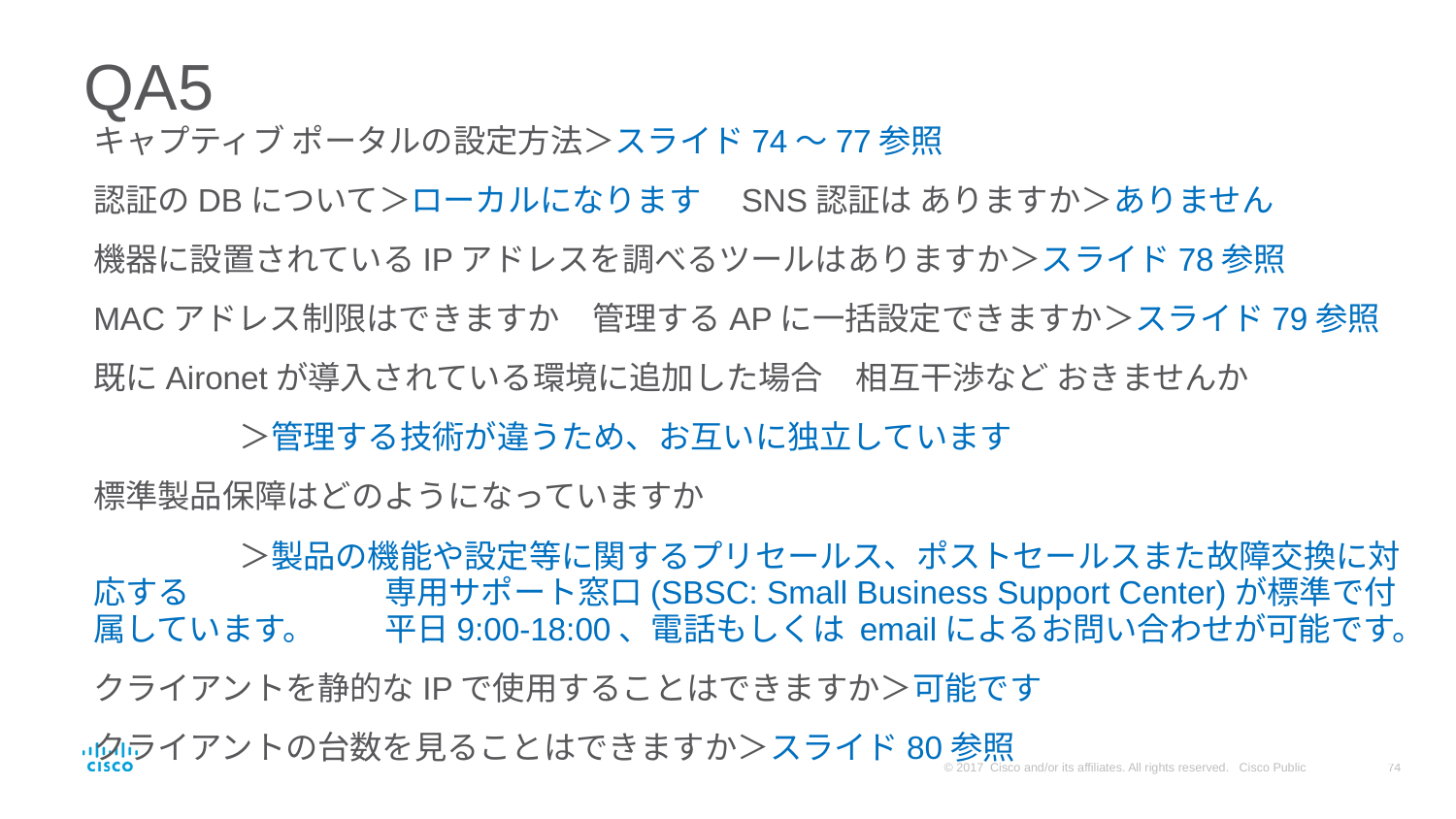

# QA5
キャプティブ ポータルの設定方法＞スライド74～77参照
認証のDBについて＞ローカルになります　SNS認証は ありますか＞ありません
機器に設置されているIPアドレスを調べるツールはありますか＞スライド78参照
MACアドレス制限はできますか　管理するAPに一括設定できますか＞スライド79参照
既にAironetが導入されている環境に追加した場合　相互干渉など おきませんか
	＞管理する技術が違うため、お互いに独立しています
標準製品保障はどのようになっていますか
	＞製品の機能や設定等に関するプリセールス、ポストセールスまた故障交換に対応する	　	専用サポート窓口(SBSC: Small Business Support Center)が標準で付属しています。　	平日9:00-18:00、電話もしくは emailによるお問い合わせが可能です。
クライアントを静的なIPで使用することはできますか＞可能です
クライアントの台数を見ることはできますか＞スライド80参照